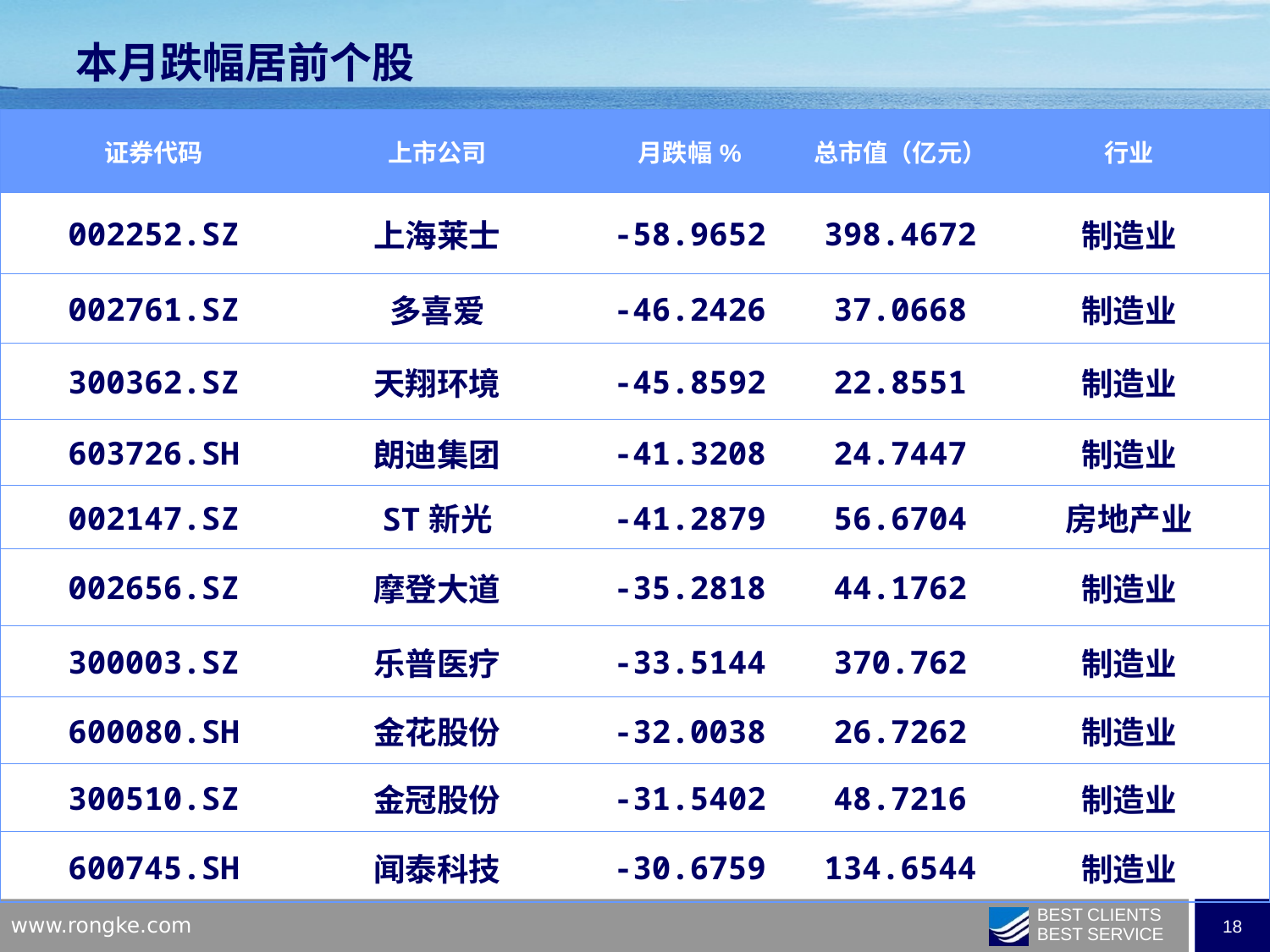

本月跌幅居前个股
| 证券代码 | 上市公司 | 月跌幅% | 总市值（亿元） | 行业 |
| --- | --- | --- | --- | --- |
| 002252.SZ | 上海莱士 | -58.9652 | 398.4672 | 制造业 |
| 002761.SZ | 多喜爱 | -46.2426 | 37.0668 | 制造业 |
| 300362.SZ | 天翔环境 | -45.8592 | 22.8551 | 制造业 |
| 603726.SH | 朗迪集团 | -41.3208 | 24.7447 | 制造业 |
| 002147.SZ | ST新光 | -41.2879 | 56.6704 | 房地产业 |
| 002656.SZ | 摩登大道 | -35.2818 | 44.1762 | 制造业 |
| 300003.SZ | 乐普医疗 | -33.5144 | 370.762 | 制造业 |
| 600080.SH | 金花股份 | -32.0038 | 26.7262 | 制造业 |
| 300510.SZ | 金冠股份 | -31.5402 | 48.7216 | 制造业 |
| 600745.SH | 闻泰科技 | -30.6759 | 134.6544 | 制造业 |
|  |  |  |  |  |